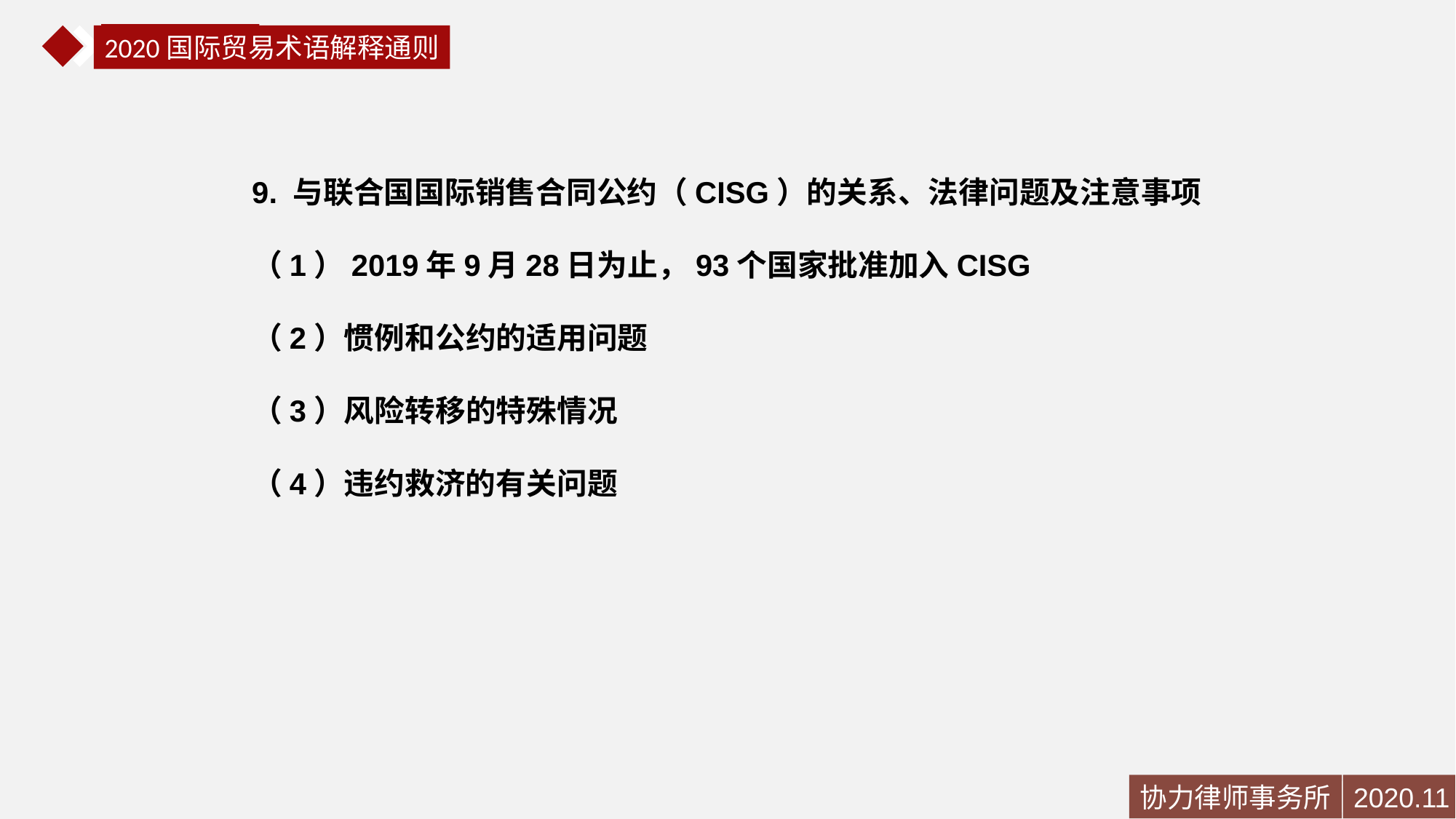

国际贸易法

2020国际贸易术语解释通则

9. 与联合国国际销售合同公约（CISG）的关系、法律问题及注意事项

（1）2019年9月28日为止，93个国家批准加入CISG

（2）惯例和公约的适用问题

（3）风险转移的特殊情况

（4）违约救济的有关问题

协力律师事务所
2020.11